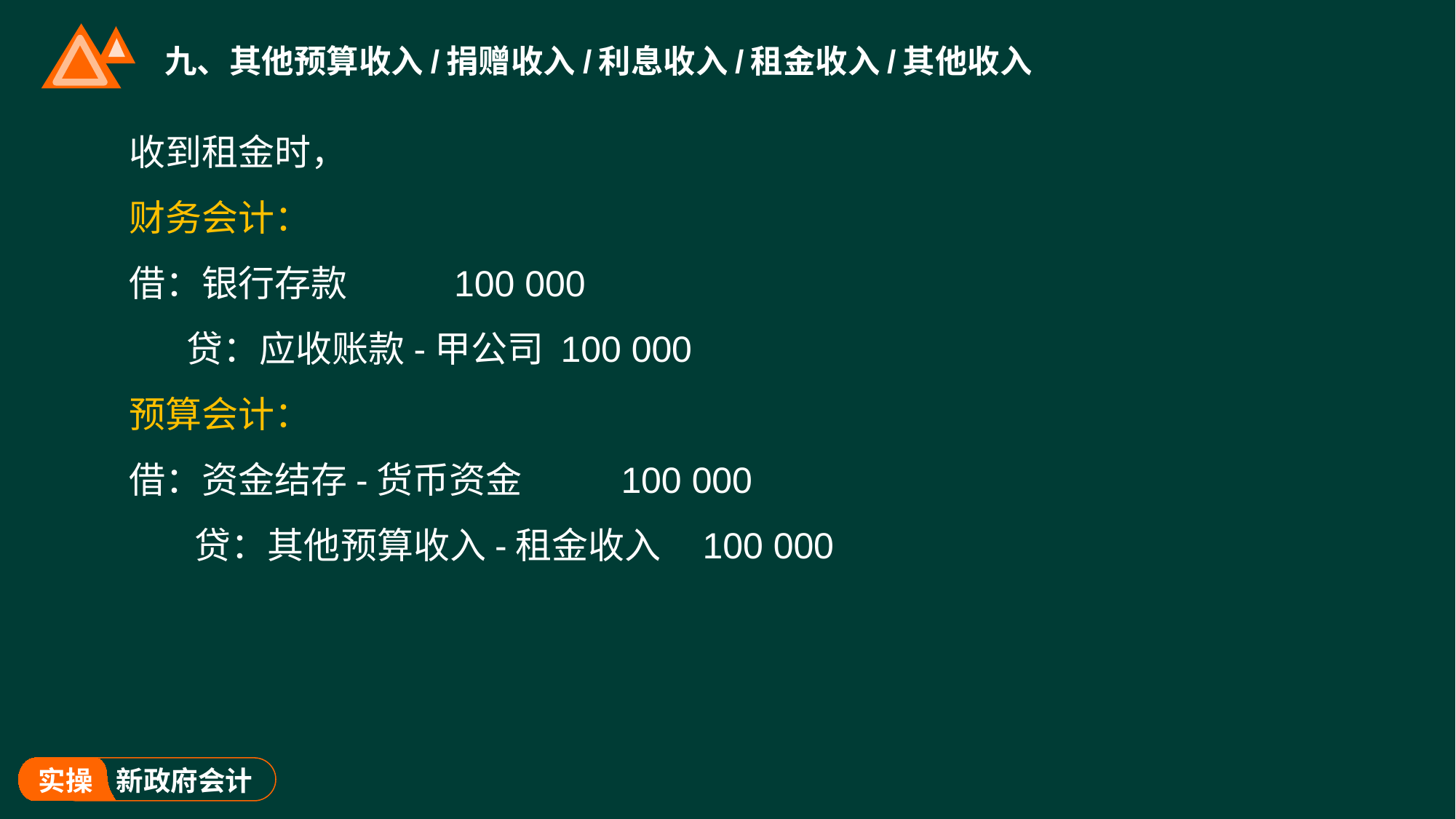

# 九、其他预算收入/捐赠收入/利息收入/租金收入/其他收入
收到租金时，
财务会计：
借：银行存款            100 000
      贷：应收账款-甲公司 100 000
预算会计：
借：资金结存-货币资金           100 000
       贷：其他预算收入-租金收入    100 000